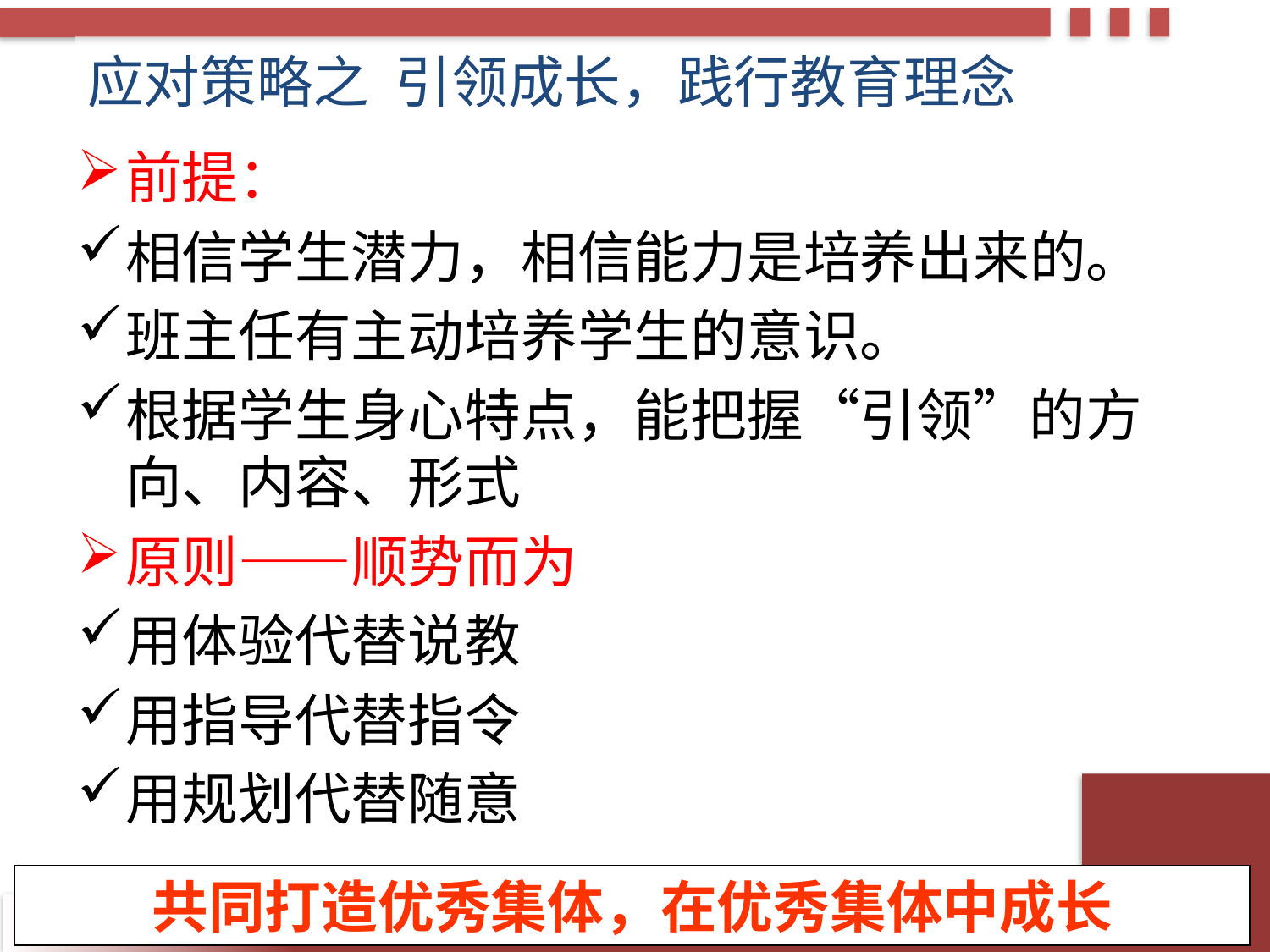

应对策略之  引领成长，践行教育理念
前提：
相信学生潜力，相信能力是培养出来的。
班主任有主动培养学生的意识。
根据学生身心特点，能把握“引领”的方向、内容、形式
原则——顺势而为
用体验代替说教
用指导代替指令
用规划代替随意
共同打造优秀集体，在优秀集体中成长